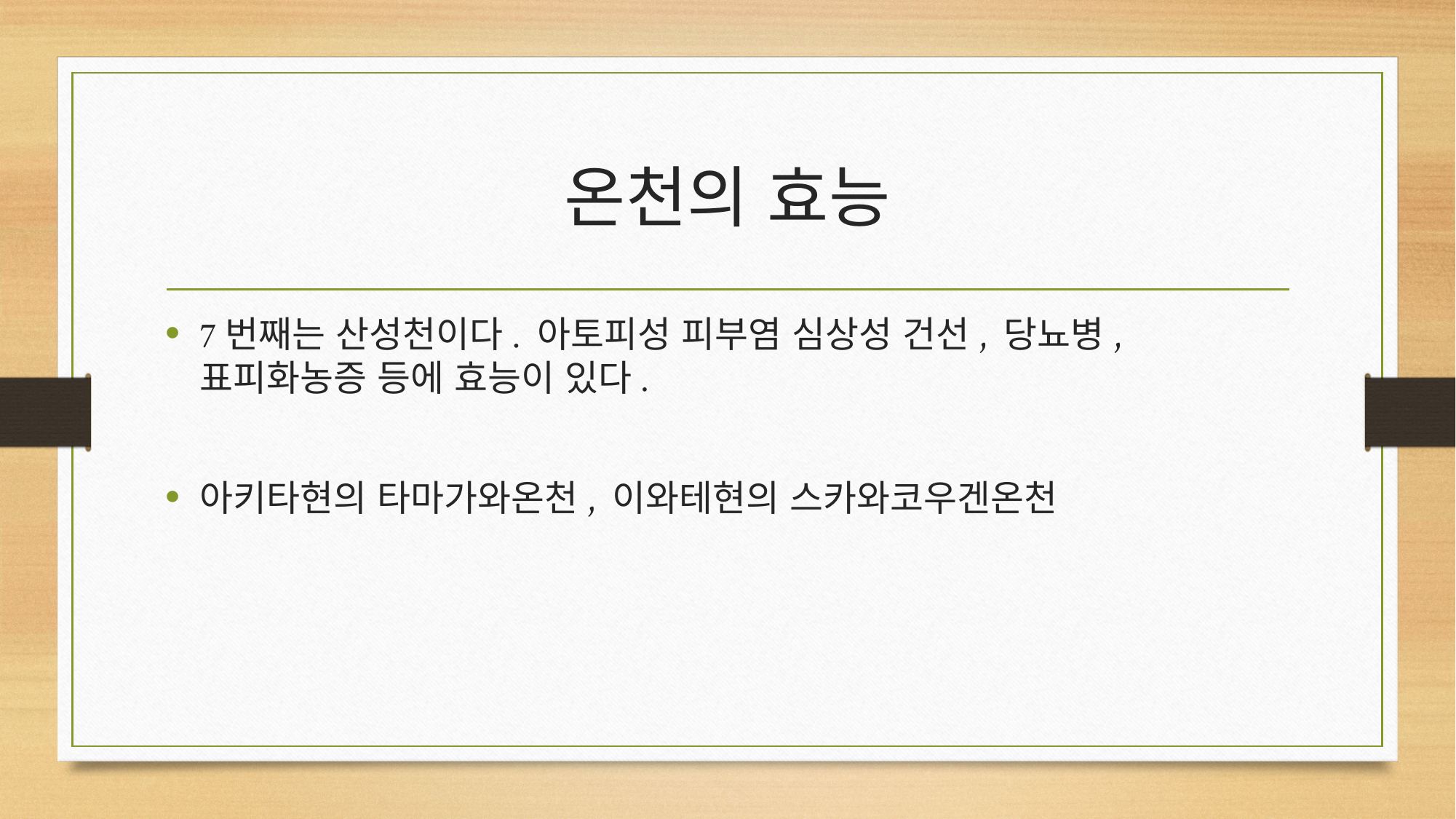

# 온천의 효능
7번째는 산성천이다. 아토피성 피부염 심상성 건선, 당뇨병, 표피화농증 등에 효능이 있다.

아키타현의 타마가와온천, 이와테현의 스카와코우겐온천